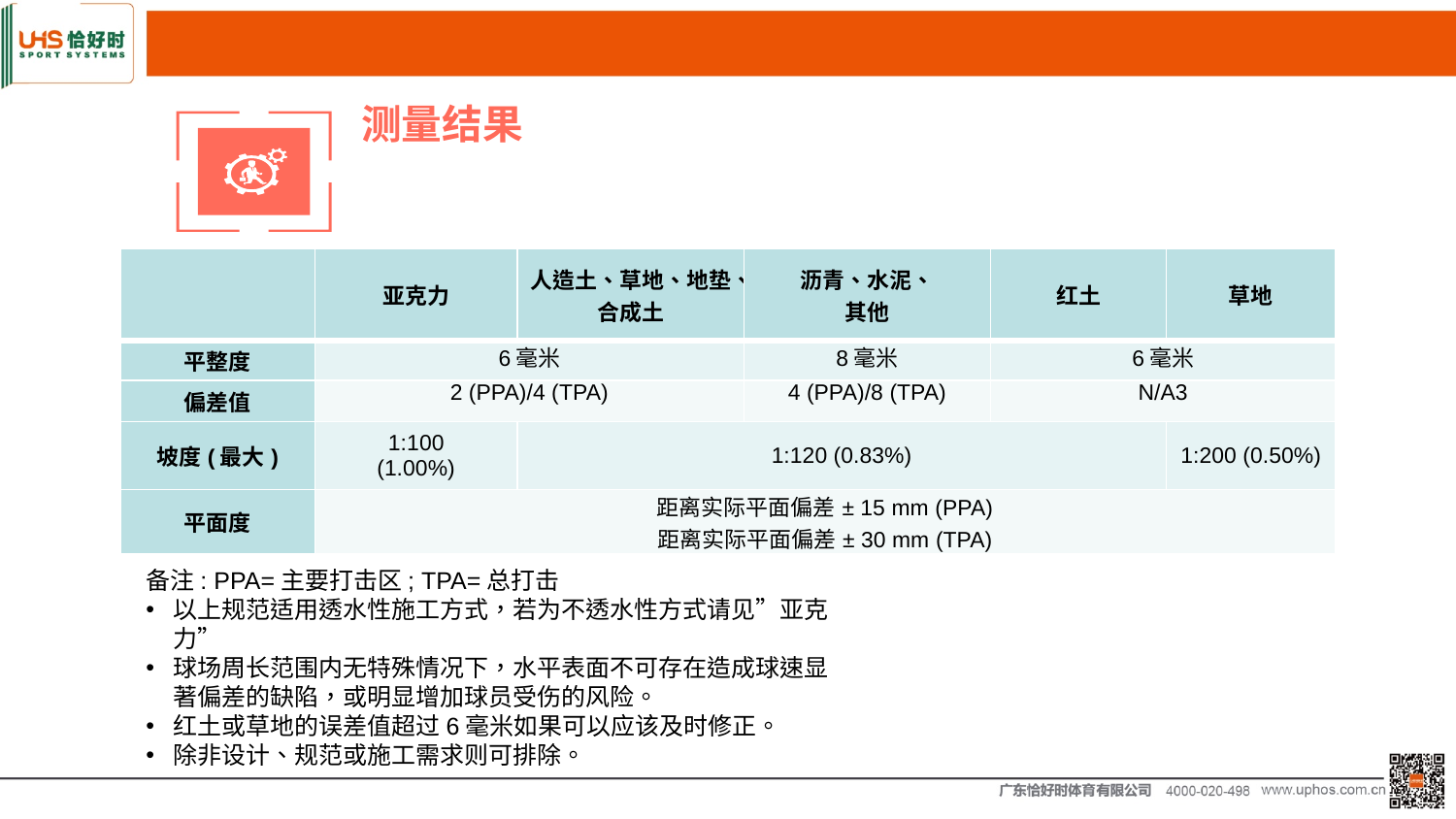

测量结果

|  | 亚克力 | 人造土、草地、地垫、合成土 | 沥青、水泥、 其他 | 红土 | 草地 |
| --- | --- | --- | --- | --- | --- |
| 平整度 | 6毫米 |  | 8毫米 | 6毫米 |  |
| 偏差值 | 2 (PPA)/4 (TPA) |  | 4 (PPA)/8 (TPA) | N/A3 |  |
| 坡度(最大) | 1:100 (1.00%) | 1:120 (0.83%) |  |  | 1:200 (0.50%) |
| 平面度 | 距离实际平面偏差± 15 mm (PPA) 距离实际平面偏差± 30 mm (TPA) |  |  |  |  |
备注: PPA=主要打击区; TPA=总打击
以上规范适用透水性施工方式，若为不透水性方式请见”亚克力”
球场周长范围内无特殊情况下，水平表面不可存在造成球速显著偏差的缺陷，或明显增加球员受伤的风险。
红土或草地的误差值超过6毫米如果可以应该及时修正。
除非设计、规范或施工需求则可排除。